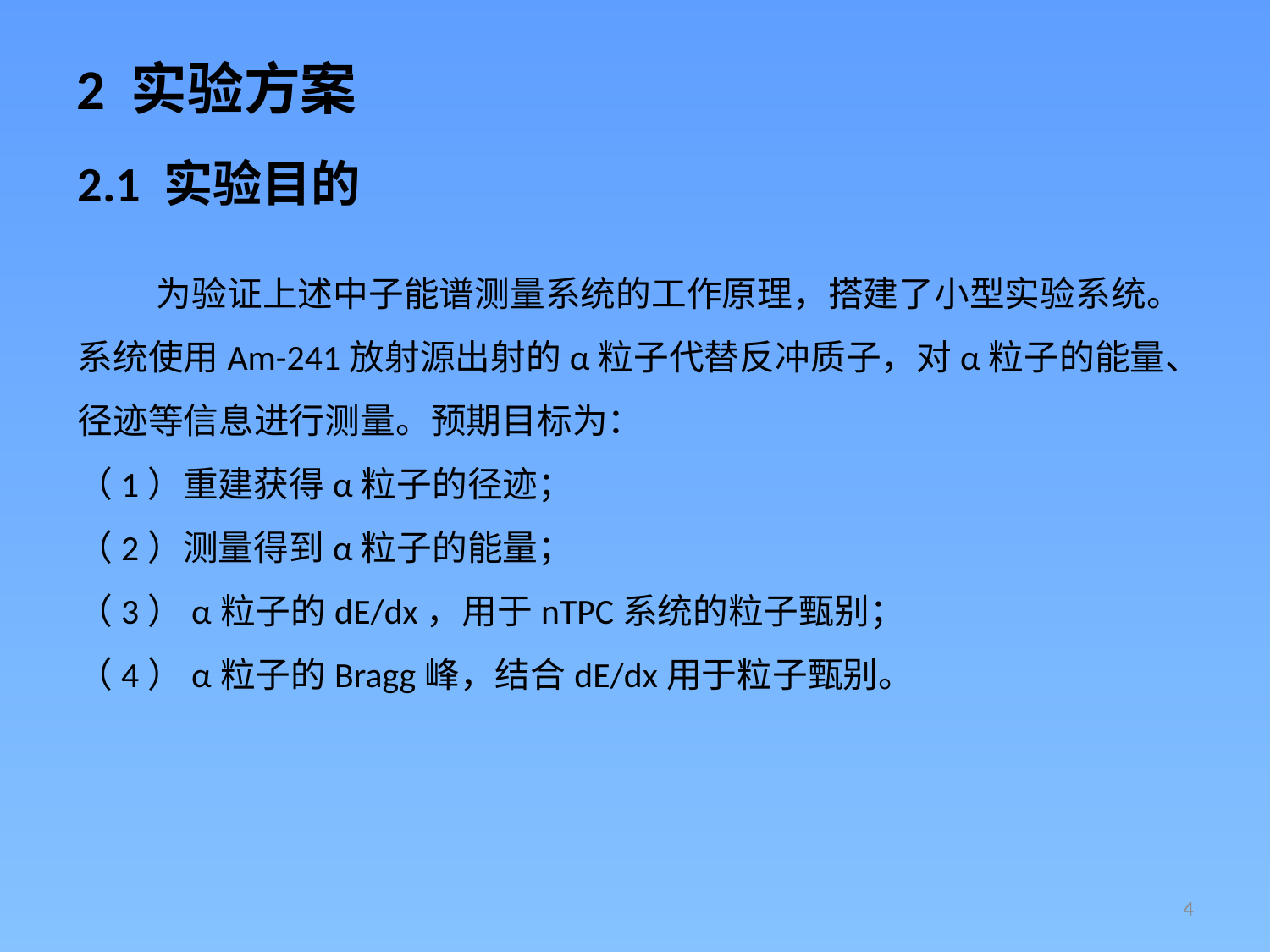

# 2 实验方案
2.1 实验目的
         为验证上述中子能谱测量系统的工作原理，搭建了小型实验系统。系统使用Am-241放射源出射的α粒子代替反冲质子，对α粒子的能量、径迹等信息进行测量。预期目标为：
（1）重建获得α粒子的径迹；
（2）测量得到α粒子的能量；
（3）α粒子的dE/dx，用于nTPC系统的粒子甄别；
（4）α粒子的Bragg峰，结合dE/dx用于粒子甄别。
4